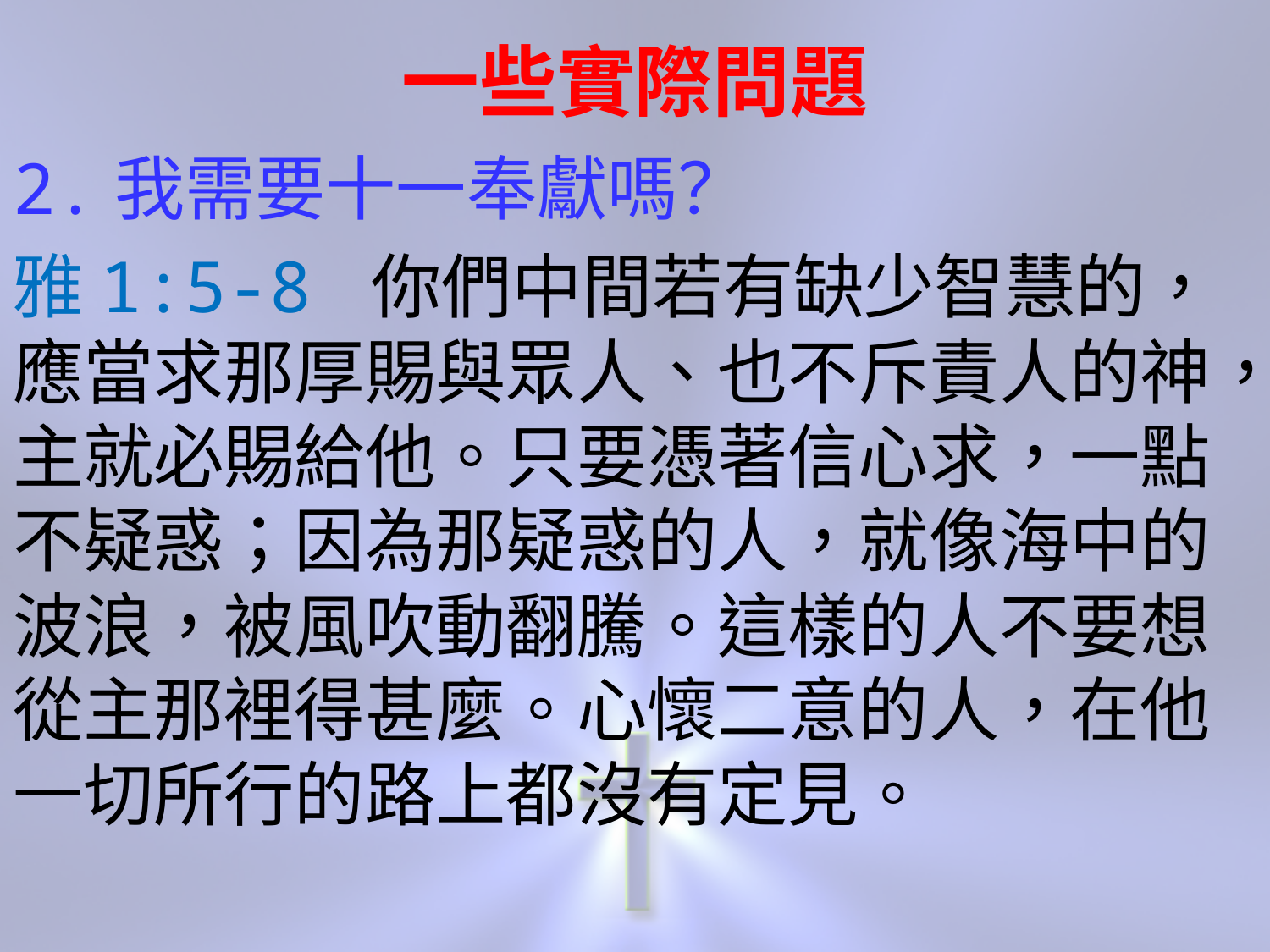

# 一些實際問題
2.我需要十一奉獻嗎？
雅1:5-8 你們中間若有缺少智慧的，應當求那厚賜與眾人、也不斥責人的神，主就必賜給他。只要憑著信心求，一點不疑惑；因為那疑惑的人，就像海中的波浪，被風吹動翻騰。這樣的人不要想從主那裡得甚麼。心懷二意的人，在他一切所行的路上都沒有定見。